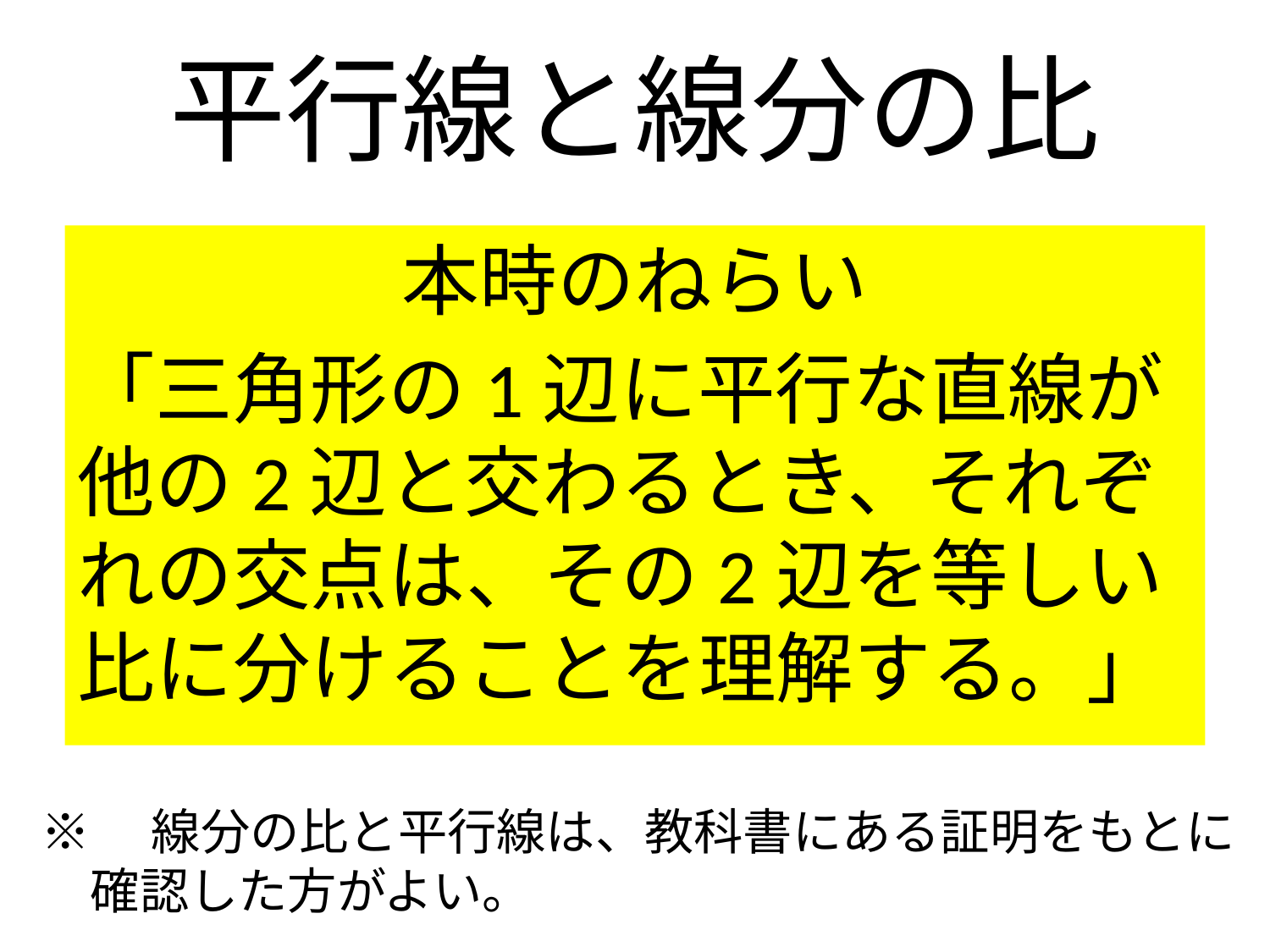

# 平行線と線分の比
本時のねらい
「三角形の1辺に平行な直線が他の2辺と交わるとき、それぞれの交点は、その2辺を等しい比に分けることを理解する。」
※　線分の比と平行線は、教科書にある証明をもとに
　確認した方がよい。